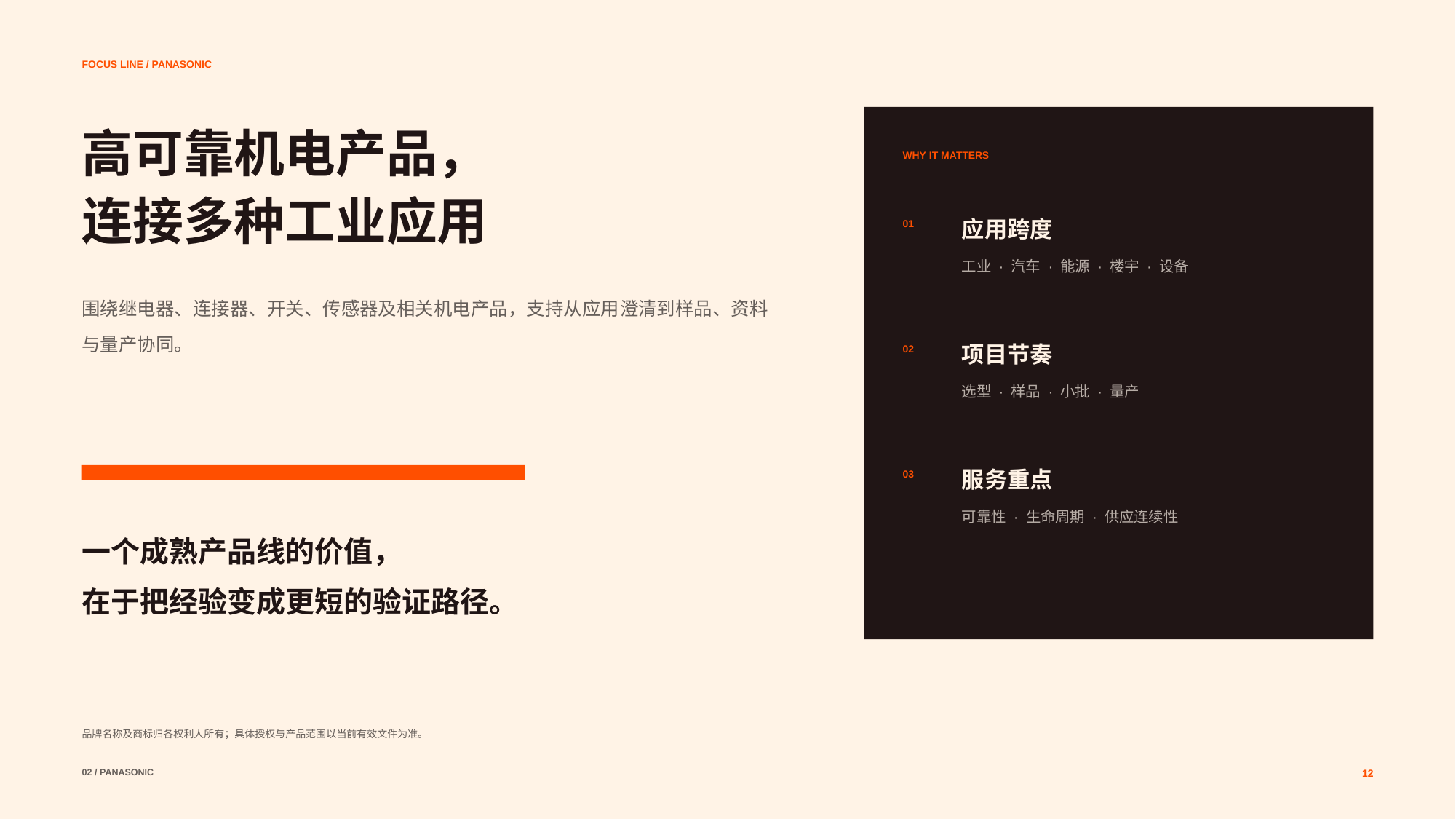

FOCUS LINE / PANASONIC

高可靠机电产品，
连接多种工业应用
WHY IT MATTERS
应用跨度
01
工业 · 汽车 · 能源 · 楼宇 · 设备
围绕继电器、连接器、开关、传感器及相关机电产品，支持从应用澄清到样品、资料与量产协同。
项目节奏
02
选型 · 样品 · 小批 · 量产
服务重点

03
可靠性 · 生命周期 · 供应连续性
一个成熟产品线的价值，
在于把经验变成更短的验证路径。
品牌名称及商标归各权利人所有；具体授权与产品范围以当前有效文件为准。
02 / PANASONIC
12